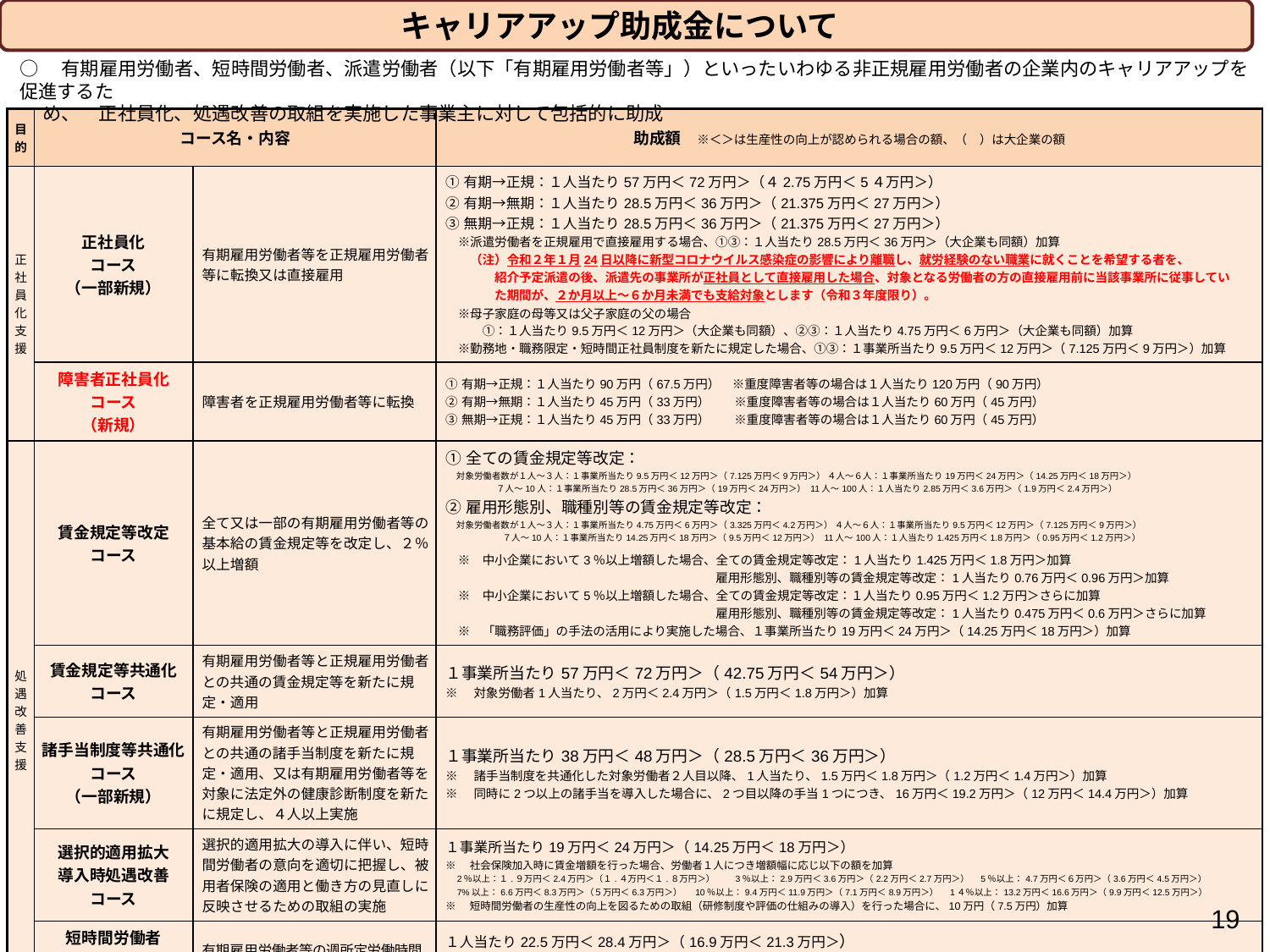

キャリアアップ助成金について
○　有期雇用労働者、短時間労働者、派遣労働者（以下「有期雇用労働者等」）といったいわゆる非正規雇用労働者の企業内のキャリアアップを促進するた
　 め、　正社員化、処遇改善の取組を実施した事業主に対して包括的に助成
| 目的 | コース名・内容 |  | 助成額　※＜＞は生産性の向上が認められる場合の額、（　）は大企業の額 |
| --- | --- | --- | --- |
| 正 社 員 化 支 援 | 正社員化 コース （一部新規） | 有期雇用労働者等を正規雇用労働者等に転換又は直接雇用 | ①有期→正規：１人当たり57万円＜72万円＞（４2.75万円＜5４万円＞）　 ②有期→無期：１人当たり28.5万円＜36万円＞（21.375万円＜27万円＞） ③無期→正規：１人当たり28.5万円＜36万円＞（21.375万円＜27万円＞） 　※派遣労働者を正規雇用で直接雇用する場合、①③：１人当たり28.5万円＜36万円＞（大企業も同額）加算 　　（注）令和２年１月24日以降に新型コロナウイルス感染症の影響により離職し、就労経験のない職業に就くことを希望する者を、 　　　　紹介予定派遣の後、派遣先の事業所が正社員として直接雇用した場合、対象となる労働者の方の直接雇用前に当該事業所に従事してい 　　　　た期間が、２か月以上～６か月未満でも支給対象とします（令和３年度限り）。 　※母子家庭の母等又は父子家庭の父の場合 　　　①：１人当たり9.5万円＜12万円＞（大企業も同額）、②③：１人当たり4.75万円＜6万円＞（大企業も同額）加算 　※勤務地・職務限定・短時間正社員制度を新たに規定した場合、①③：１事業所当たり9.5万円＜12万円＞（7.125万円＜9万円＞）加算 |
|  | 障害者正社員化 コース （新規） | 障害者を正規雇用労働者等に転換 | ①有期→正規：１人当たり90万円（67.5万円）　※重度障害者等の場合は１人当たり120万円（90万円） ②有期→無期：１人当たり45万円（33万円）　　※重度障害者等の場合は１人当たり60万円（45万円） ③無期→正規：１人当たり45万円（33万円）　　※重度障害者等の場合は１人当たり60万円（45万円） |
| 処 遇 改 善 支 援 | 賃金規定等改定 コース | 全て又は一部の有期雇用労働者等の基本給の賃金規定等を改定し、２％以上増額 | ①全ての賃金規定等改定： 　 対象労働者数が１人～３人：１事業所当たり9.5万円＜12万円＞（7.125万円＜9万円＞） ４人～６人：１事業所当たり19万円＜24万円＞（14.25万円＜18万円＞） 　 ７人～10人：１事業所当たり28.5万円＜36万円＞（19万円＜24万円＞） 11人～100人：１人当たり2.85万円＜3.6万円＞（1.9万円＜2.4万円＞） ②雇用形態別、職種別等の賃金規定等改定： 　 対象労働者数が１人～３人：１事業所当たり4.75万円＜6万円＞（3.325万円＜4.2万円＞） ４人～６人：１事業所当たり9.5万円＜12万円＞（7.125万円＜9万円＞） 　 　　 ７人～10人：１事業所当たり14.25万円＜18万円＞（9.5万円＜12万円＞） 11人～100人：１人当たり1.425万円＜1.8万円＞（0.95万円＜1.2万円＞） 　※　中小企業において3％以上増額した場合、全ての賃金規定等改定：1人当たり1.425万円＜1.8万円＞加算 　　　　　　　　　　　　　　　　　　　　　　雇用形態別、職種別等の賃金規定等改定：1人当たり0.76万円＜0.96万円＞加算 　※　中小企業において5％以上増額した場合、全ての賃金規定等改定：１人当たり0.95万円＜1.2万円＞さらに加算 　　　　　　　　　　　　　　　　　　　　　　雇用形態別、職種別等の賃金規定等改定：1人当たり0.475万円＜0.6万円＞さらに加算 　※　「職務評価」の手法の活用により実施した場合、１事業所当たり19万円＜24万円＞（14.25万円＜18万円＞）加算 |
|  | 賃金規定等共通化 コース | 有期雇用労働者等と正規雇用労働者との共通の賃金規定等を新たに規定・適用 | １事業所当たり57万円＜72万円＞（42.75万円＜54万円＞） ※　対象労働者1人当たり、2万円＜2.4万円＞（1.5万円＜1.8万円＞）加算 |
|  | 諸手当制度等共通化 コース （一部新規） | 有期雇用労働者等と正規雇用労働者との共通の諸手当制度を新たに規定・適用、又は有期雇用労働者等を対象に法定外の健康診断制度を新たに規定し、４人以上実施 | １事業所当たり38万円＜48万円＞（28.5万円＜36万円＞） ※　諸手当制度を共通化した対象労働者２人目以降、1人当たり、1.5万円＜1.8万円＞（1.2万円＜1.4万円＞）加算 ※　同時に2つ以上の諸手当を導入した場合に、2つ目以降の手当1つにつき、16万円＜19.2万円＞（12万円＜14.4万円＞）加算 |
|  | 選択的適用拡大 導入時処遇改善 コース | 選択的適用拡大の導入に伴い、短時間労働者の意向を適切に把握し、被用者保険の適用と働き方の見直しに反映させるための取組の実施 | １事業所当たり19万円＜24万円＞（14.25万円＜18万円＞） ※　社会保険加入時に賃金増額を行った場合、労働者１人につき増額幅に応じ以下の額を加算 　2％以上：１.９万円＜2.4万円＞（１.４万円＜１.８万円＞）　　3％以上：2.9万円＜3.6万円＞（2.2万円＜2.7万円＞）　5％以上：4.7万円＜６万円＞（3.6万円＜4.5万円＞） 　7%以上：6.6万円＜8.3万円＞（５万円＜6.3万円＞） 　10％以上：9.4万円＜11.9万円＞（7.1万円＜8.9万円＞）　1４％以上：13.2万円＜16.6万円＞（9.9万円＜12.5万円＞） ※　短時間労働者の生産性の向上を図るための取組（研修制度や評価の仕組みの導入）を行った場合に、10万円（7.5万円）加算 |
|  | 短時間労働者 労働時間延長 コース | 有期雇用労働者等の週所定労働時間を延長し、社会保険を適用 | １人当たり22.5万円＜28.4万円＞（16.9万円＜21.3万円＞） ※　労働者の手取りが減少しない取組をした場合、1時間以上５時間未満延長でも助成(上記「賃金規定等改定コース」又は「選択的適用拡大導入時処遇改善コース」と併せることも可) 1時間以上２時間未満： 4.5万円＜5.7万円＞ （3.4万円＜4.3万円＞） 2時間以上３時間未満： ９万円＜11.4万円＞ （6.8万円＜8.6万円＞） 3時間以上４時間未満：13.5万円＜17万円＞（10.1万円＜12.8万円＞） 4時間以上５時間未満：18万円＜22.7万円＞（13.5万円＜17万円＞） |
19